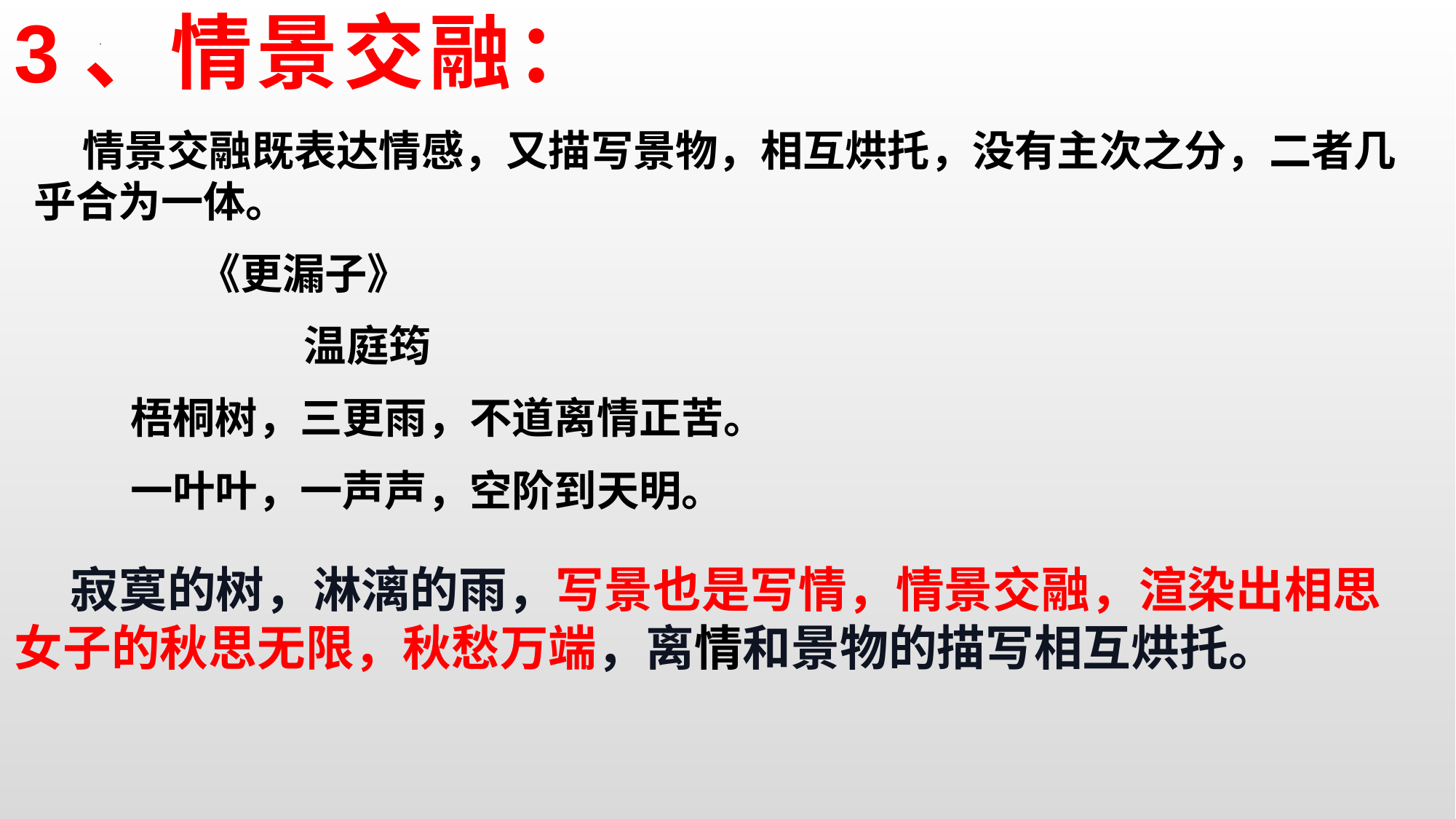

# 3、情景交融：
    情景交融既表达情感，又描写景物，相互烘托，没有主次之分，二者几乎合为一体。
                《更漏子》
                           温庭筠
         梧桐树，三更雨，不道离情正苦。
         一叶叶，一声声，空阶到天明。

    寂寞的树，淋漓的雨，写景也是写情，情景交融，渲染出相思女子的秋思无限，秋愁万端，离情和景物的描写相互烘托。